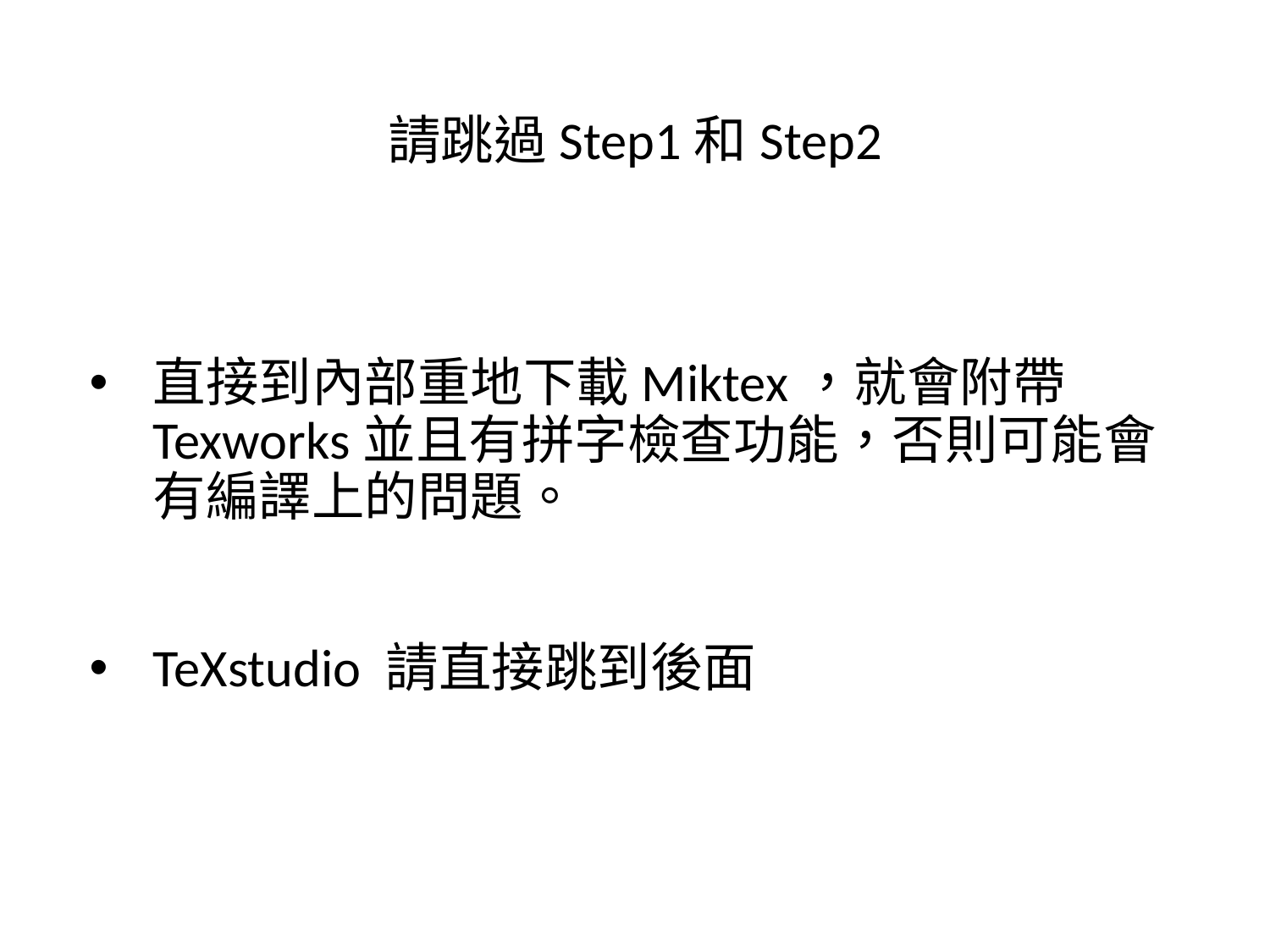

請跳過Step1和Step2
直接到內部重地下載Miktex，就會附帶Texworks並且有拼字檢查功能，否則可能會有編譯上的問題。

TeXstudio 請直接跳到後面